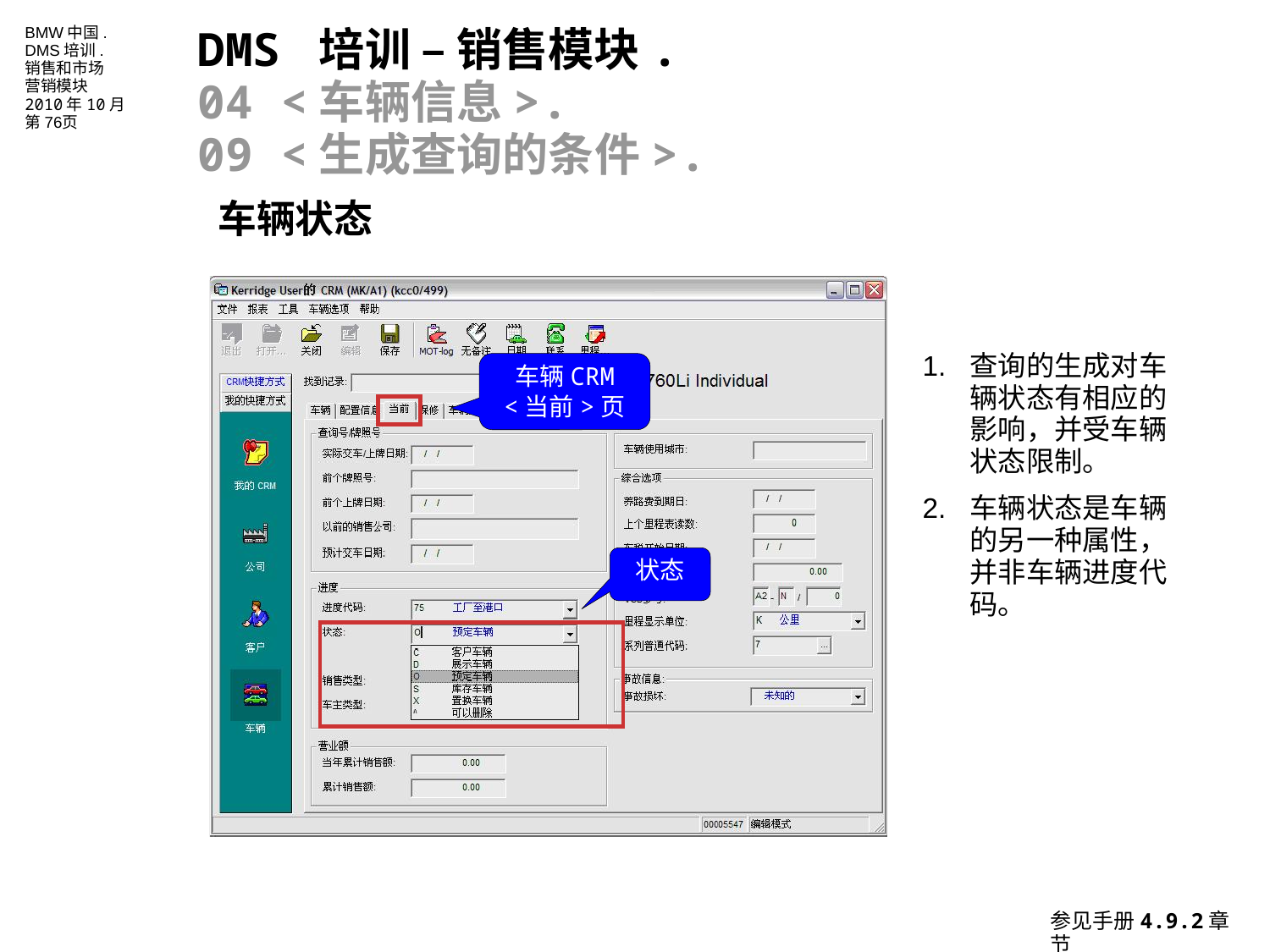

DMS 培训 – 销售模块.
04 <车辆信息>.
09 <生成查询的条件>.
车辆状态

车辆CRM
<当前>页

状态

查询的生成对车辆状态有相应的影响，并受车辆状态限制。
车辆状态是车辆的另一种属性，并非车辆进度代码。
参见手册4.9.2章节